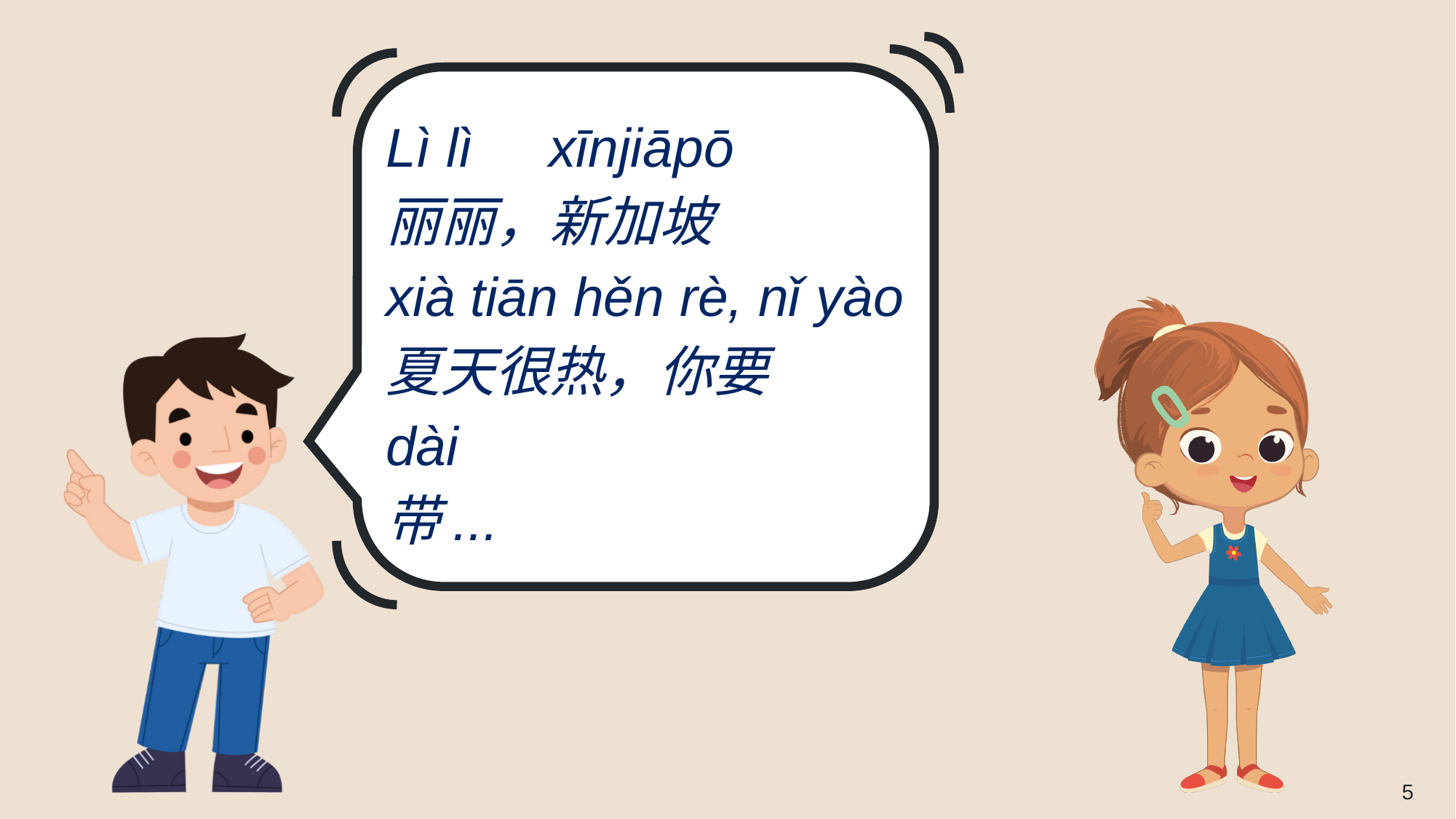

# Lì lì     xīnjiāpō 丽丽，新加坡 xià tiān hěn rè, nǐ yào 夏天很热，你要 dài 带...

5